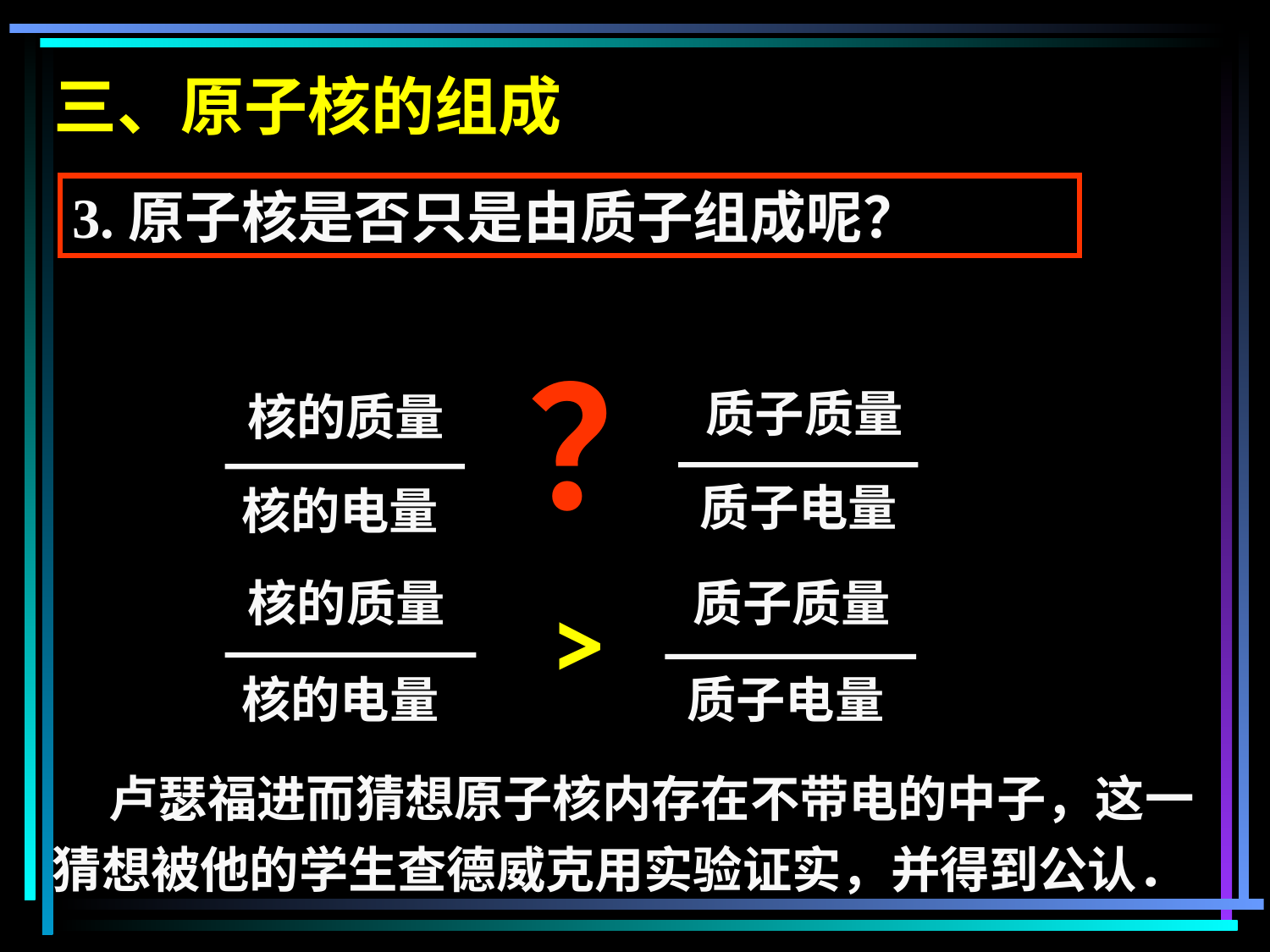

三、原子核的组成
3.原子核是否只是由质子组成呢？
质子质量

质子电量
核的质量

核的电量
？
核的质量

核的电量
质子质量

质子电量
>
    卢瑟福进而猜想原子核内存在不带电的中子，这一猜想被他的学生查德威克用实验证实，并得到公认．